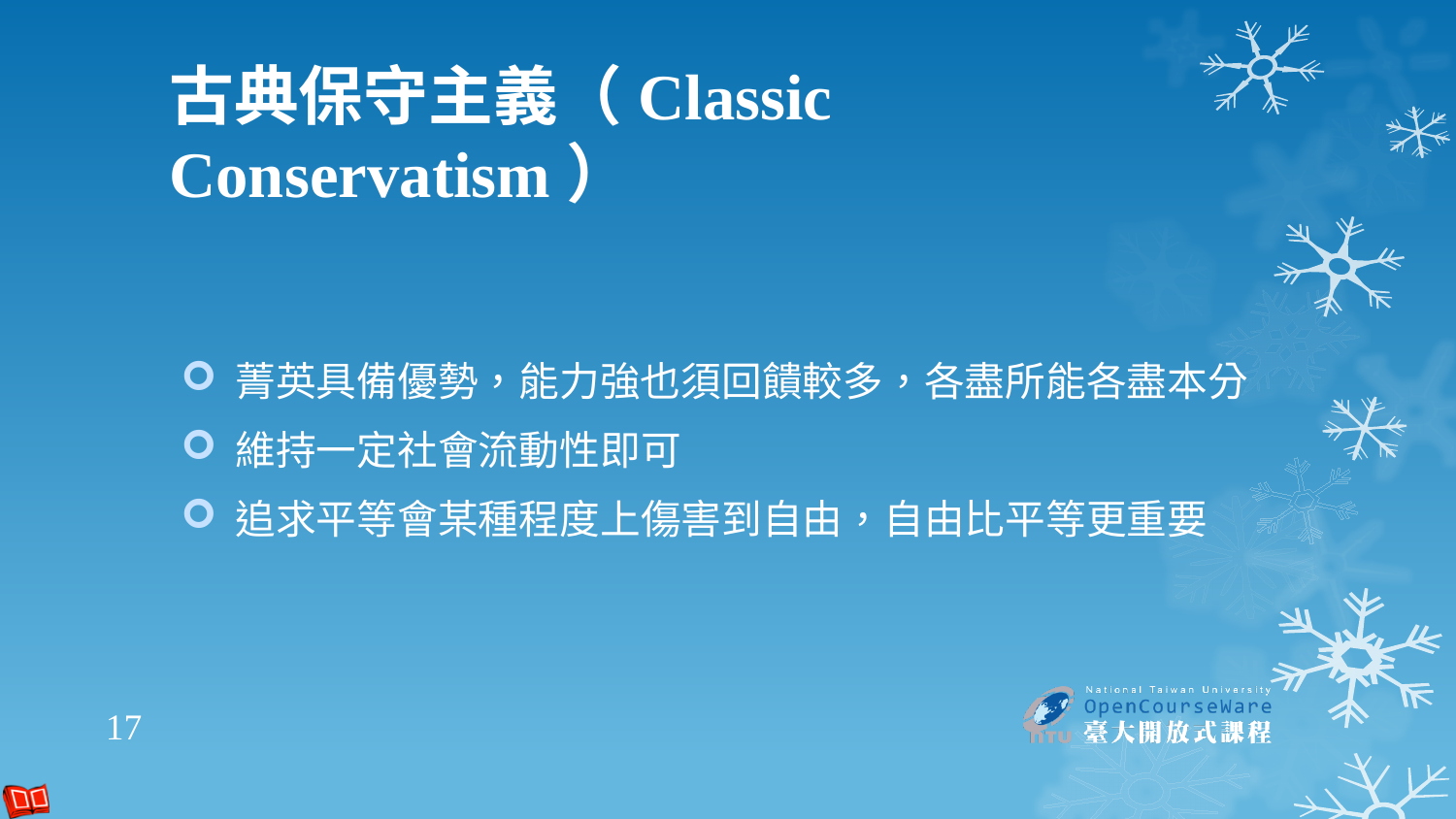

# 古典保守主義（Classic Conservatism）
菁英具備優勢，能力強也須回饋較多，各盡所能各盡本分
維持一定社會流動性即可
追求平等會某種程度上傷害到自由，自由比平等更重要
17